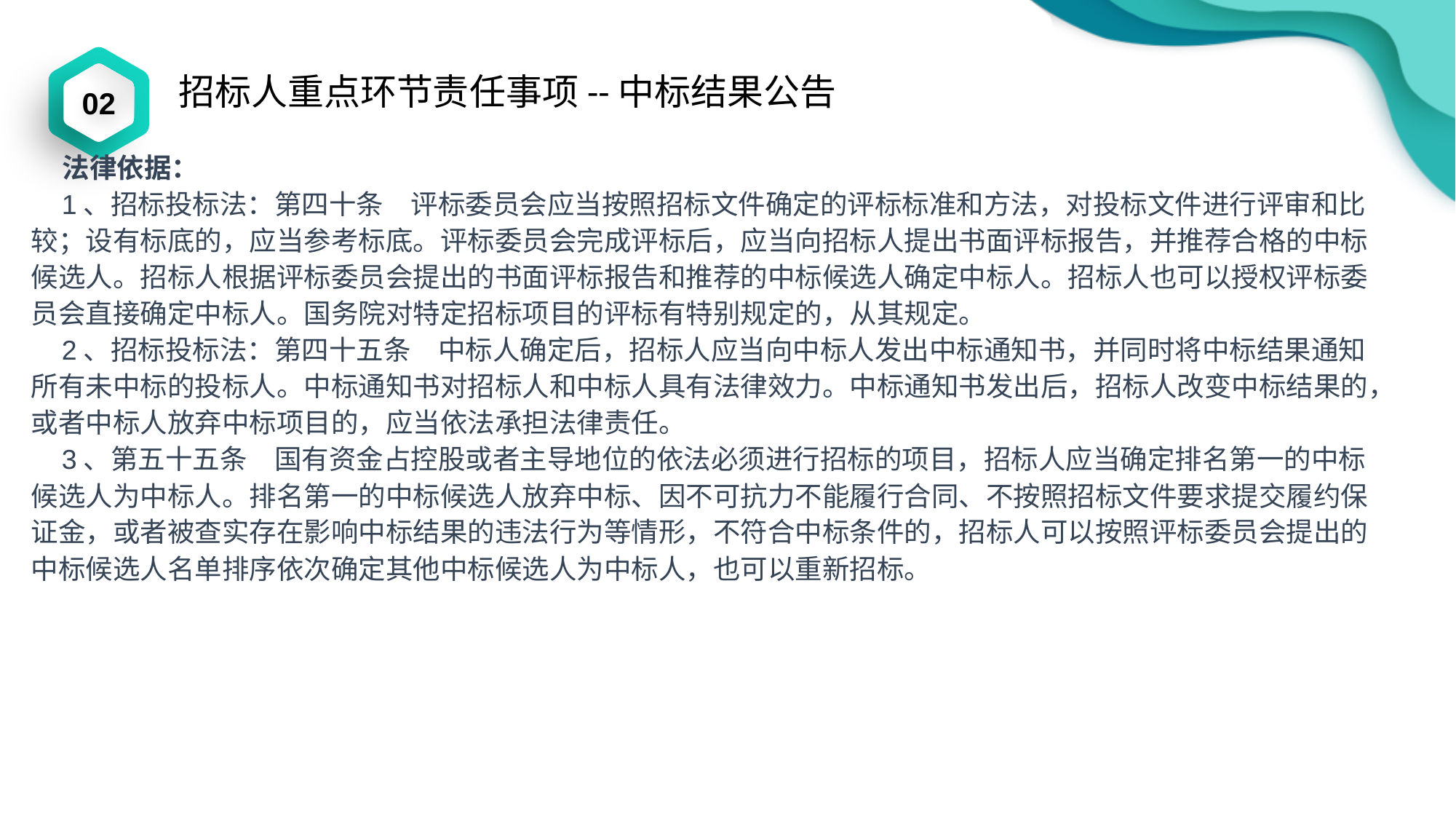

02
招标人重点环节责任事项--中标结果公告
    法律依据：
    1、招标投标法：第四十条　评标委员会应当按照招标文件确定的评标标准和方法，对投标文件进行评审和比较；设有标底的，应当参考标底。评标委员会完成评标后，应当向招标人提出书面评标报告，并推荐合格的中标候选人。招标人根据评标委员会提出的书面评标报告和推荐的中标候选人确定中标人。招标人也可以授权评标委员会直接确定中标人。国务院对特定招标项目的评标有特别规定的，从其规定。
    2、招标投标法：第四十五条　中标人确定后，招标人应当向中标人发出中标通知书，并同时将中标结果通知所有未中标的投标人。中标通知书对招标人和中标人具有法律效力。中标通知书发出后，招标人改变中标结果的，或者中标人放弃中标项目的，应当依法承担法律责任。
    3、第五十五条　国有资金占控股或者主导地位的依法必须进行招标的项目，招标人应当确定排名第一的中标候选人为中标人。排名第一的中标候选人放弃中标、因不可抗力不能履行合同、不按照招标文件要求提交履约保证金，或者被查实存在影响中标结果的违法行为等情形，不符合中标条件的，招标人可以按照评标委员会提出的中标候选人名单排序依次确定其他中标候选人为中标人，也可以重新招标。